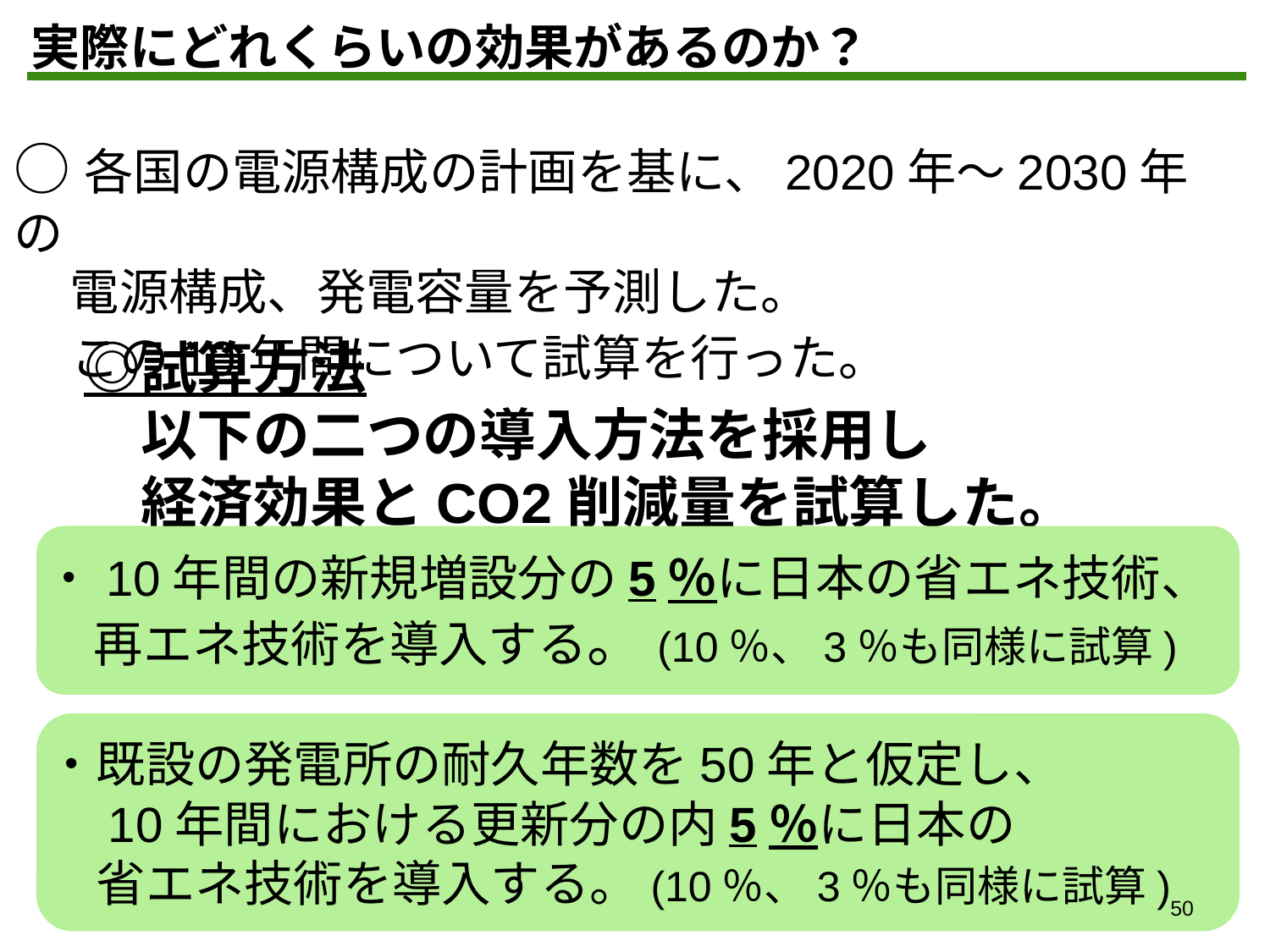

実際にどれくらいの効果があるのか？
○各国の電源構成の計画を基に、2020年～2030年の
    電源構成、発電容量を予測した。
　この10年間について試算を行った。

　◎試算方法
　　以下の二つの導入方法を採用し
　　経済効果とCO2削減量を試算した。
・10年間の新規増設分の5％に日本の省エネ技術、
　再エネ技術を導入する。(10％、3％も同様に試算)
・既設の発電所の耐久年数を50年と仮定し、
　10年間における更新分の内5％に日本の
　省エネ技術を導入する。(10％、3％も同様に試算)
50